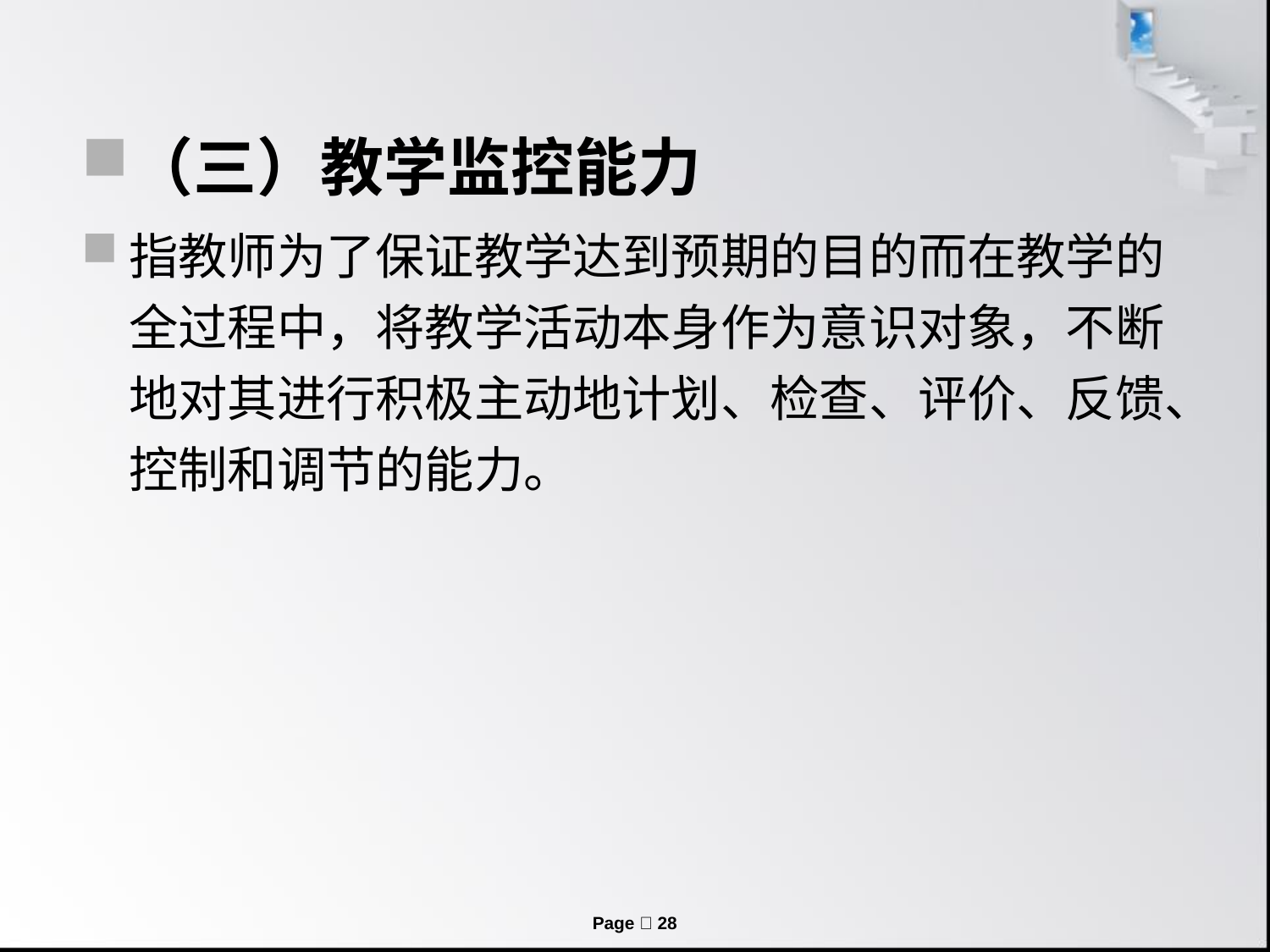

（三）教学监控能力
指教师为了保证教学达到预期的目的而在教学的全过程中，将教学活动本身作为意识对象，不断地对其进行积极主动地计划、检查、评价、反馈、控制和调节的能力。